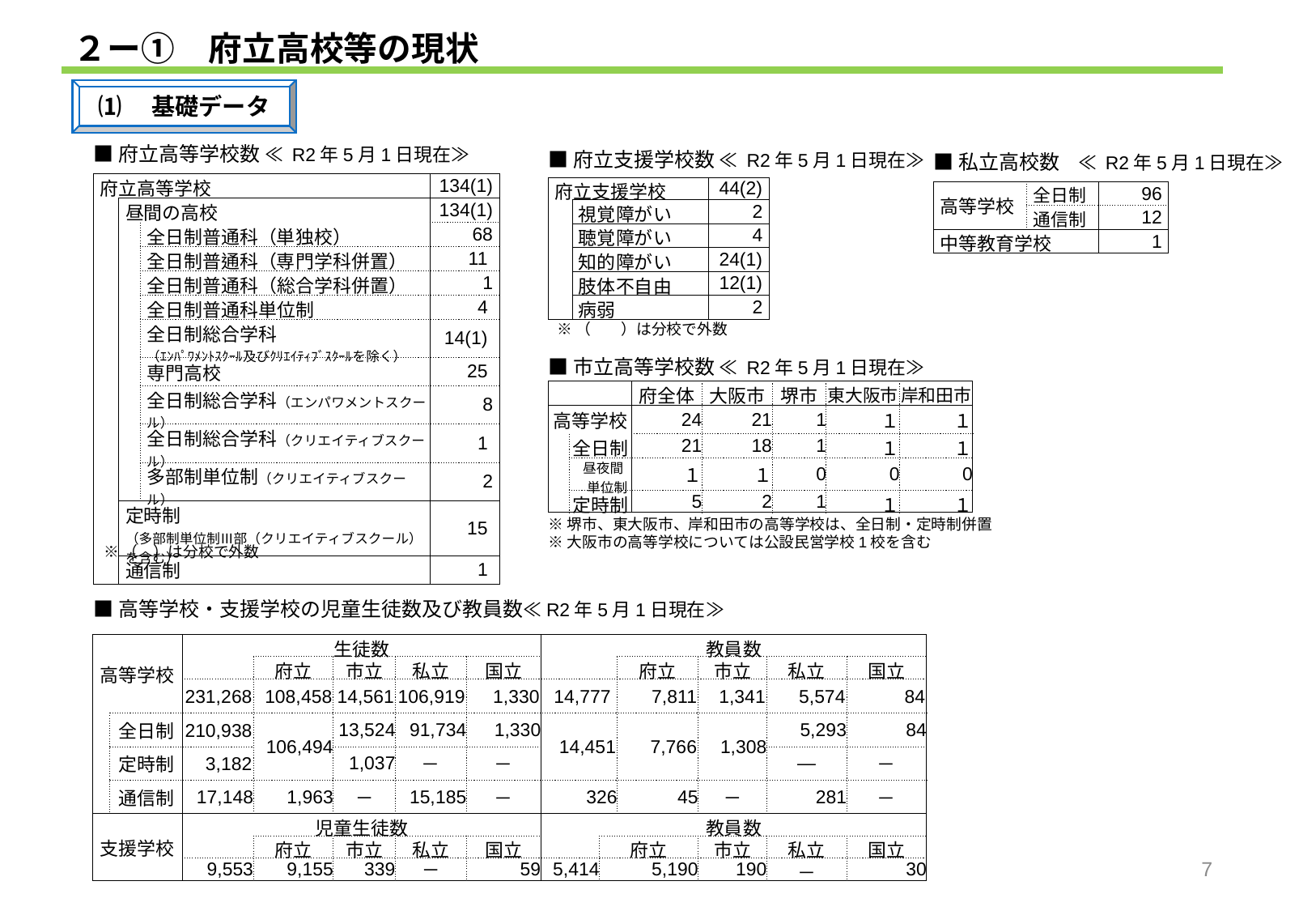

２ー①　府立高校等の現状
⑴　基礎データ
■府立高等学校数 ≪ R2年5月1日現在≫
■府立支援学校数 ≪ R2年5月1日現在≫
■私立高校数　≪ R2年5月1日現在≫
| 府立高等学校 |  |  | 134(1) |
| --- | --- | --- | --- |
|  | 昼間の高校 |  | 134(1) |
|  |  | 全日制普通科（単独校） | 68 |
|  |  | 全日制普通科（専門学科併置） | 11 |
|  |  | 全日制普通科（総合学科併置） | 1 |
|  |  | 全日制普通科単位制 | 4 |
|  |  | 全日制総合学科 （ｴﾝﾊﾟﾜﾒﾝﾄｽｸｰﾙ及びｸﾘｴｲﾃｨﾌﾞｽｸｰﾙを除く） | 14(1) |
|  |  | 専門高校 | 25 |
|  |  | 全日制総合学科（エンパワメントスクール） | 8 |
|  |  | 全日制総合学科（クリエイティブスクール） | 1 |
|  |  | 多部制単位制（クリエイティブスクール） | 2 |
|  | 定時制 （多部制単位制Ⅲ部（クリエイティブスクール）を含む） |  | 15 |
|  | 通信制 |  | 1 |
| 府立支援学校 |  | 44(2) |
| --- | --- | --- |
|  | 視覚障がい | 2 |
|  | 聴覚障がい | 4 |
|  | 知的障がい | 24(1) |
|  | 肢体不自由 | 12(1) |
|  | 病弱 | 2 |
| 高等学校 | 全日制 | 96 |
| --- | --- | --- |
|  | 通信制 | 12 |
| 中等教育学校 |  | 1 |
※（　　）は分校で外数
■市立高等学校数 ≪ R2年5月1日現在≫
|  |  | 府全体 | 大阪市 | 堺市 | 東大阪市 | 岸和田市 |
| --- | --- | --- | --- | --- | --- | --- |
| 高等学校 |  | 24 | 21 | 1 | １ | １ |
|  | 全日制 | 21 | 18 | 1 | １ | １ |
|  | 昼夜間 　単位制 | １ | １ | 0 | 0 | 0 |
|  | 定時制 | 5 | 2 | 1 | １ | １ |
※堺市、東大阪市、岸和田市の高等学校は、全日制・定時制併置
※大阪市の高等学校については公設民営学校1校を含む
※（　）は分校で外数
■高等学校・支援学校の児童生徒数及び教員数≪R2年5月1日現在≫
| 高等学校 |  | 生徒数 |  |  |  |  | 教員数 |  |  |  |  |  |
| --- | --- | --- | --- | --- | --- | --- | --- | --- | --- | --- | --- | --- |
|  |  |  | 府立 | 市立 | 私立 | 国立 |  |  | 府立 | 市立 | 私立 | 国立 |
|  |  | 231,268 | 108,458 | 14,561 | 106,919 | 1,330 | 14,777 |  | 7,811 | 1,341 | 5,574 | 84 |
|  | 全日制 | 210,938 | 106,494 | 13,524 | 91,734 | 1,330 | 14,451 |  | 7,766 | 1,308 | 5,293 | 84 |
|  | 定時制 | 3,182 |  | 1,037 | － | － |  |  |  |  | ― | － |
|  | 通信制 | 17,148 | 1,963 | ─ | 15,185 | － | 326 |  | 45 | ─ | 281 | － |
| 支援学校 |  | 児童生徒数 |  |  |  |  | 教員数 |  |  |  |  |  |
|  |  |  | 府立 | 市立 | 私立 | 国立 |  | 府立 |  | 市立 | 私立 | 国立 |
|  |  | 9,553 | 9,155 | 339 | ─ | 59 | 5,414 | 5,190 |  | 190 | － | 30 |
7